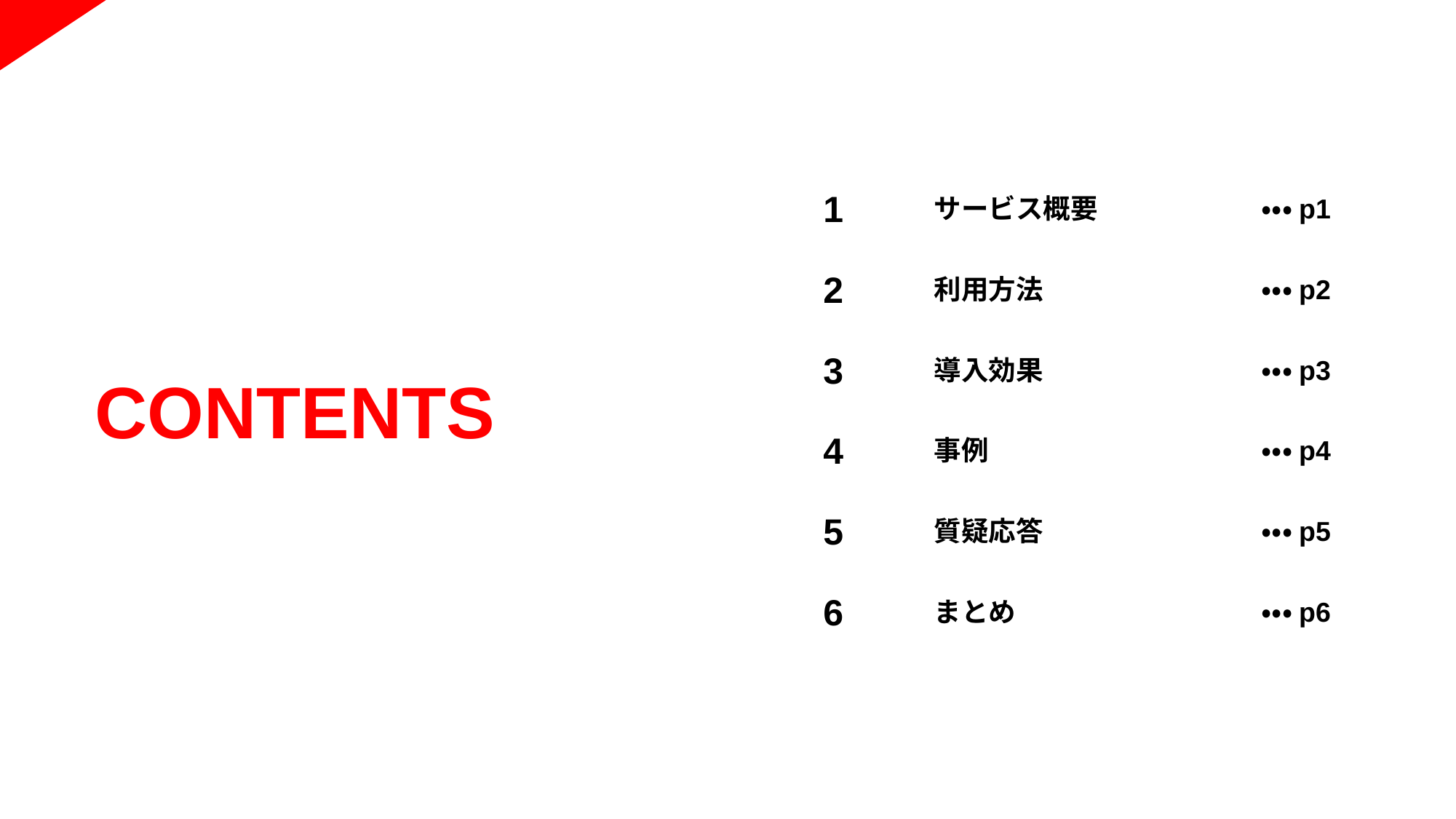

1
サービス概要		・・・p1
2
利用方法		・・・p2
3
導入効果		・・・p3
4
事例			・・・p4
5
質疑応答		・・・p5
6
まとめ			・・・p6
CONTENTS